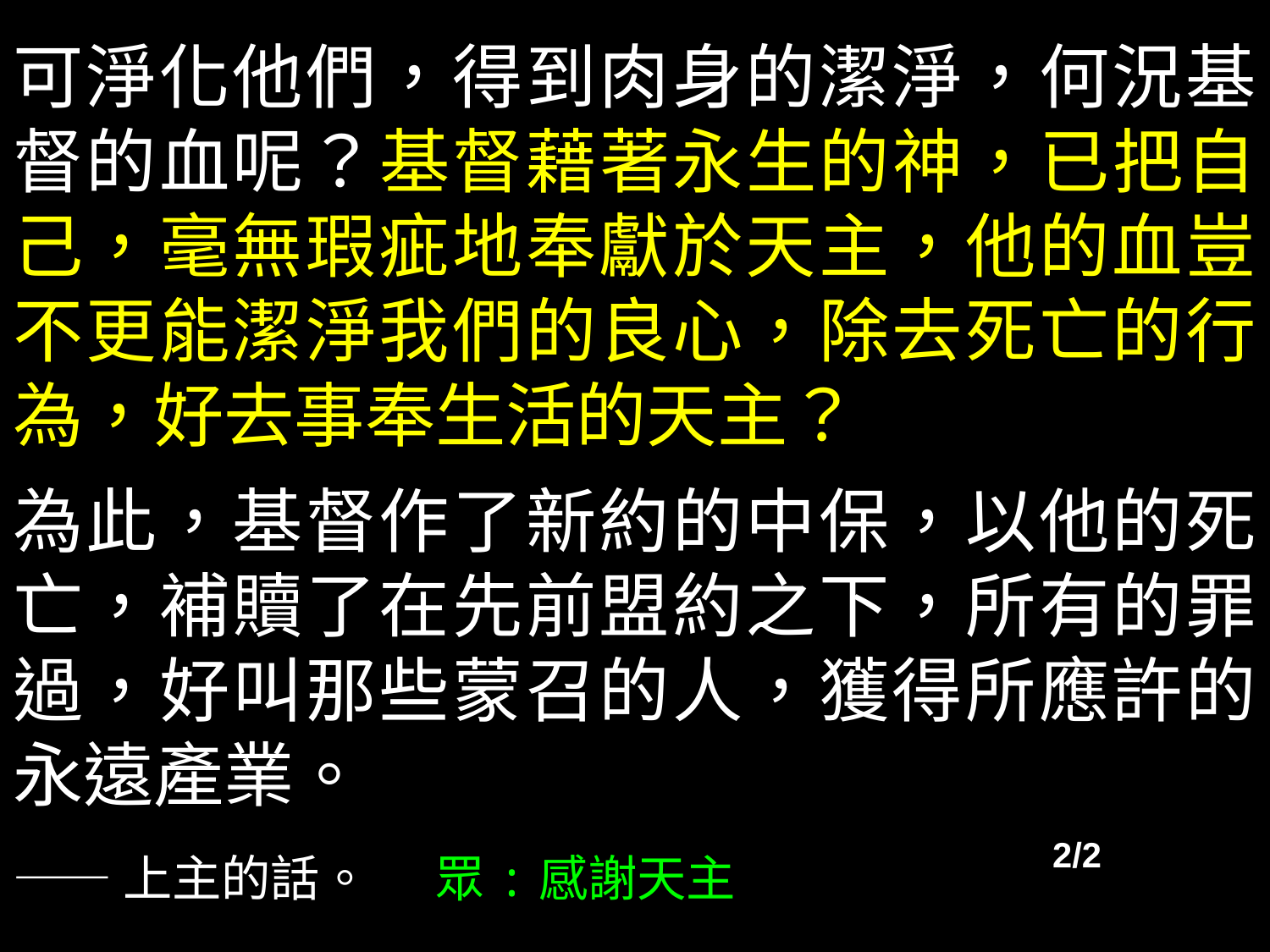

可淨化他們，得到肉身的潔淨，何況基督的血呢？基督藉著永生的神，已把自己，毫無瑕疵地奉獻於天主，他的血豈不更能潔淨我們的良心，除去死亡的行為，好去事奉生活的天主？
為此，基督作了新約的中保，以他的死亡，補贖了在先前盟約之下，所有的罪過，好叫那些蒙召的人，獲得所應許的永遠產業。
——上主的話。      眾:感謝天主

2/2